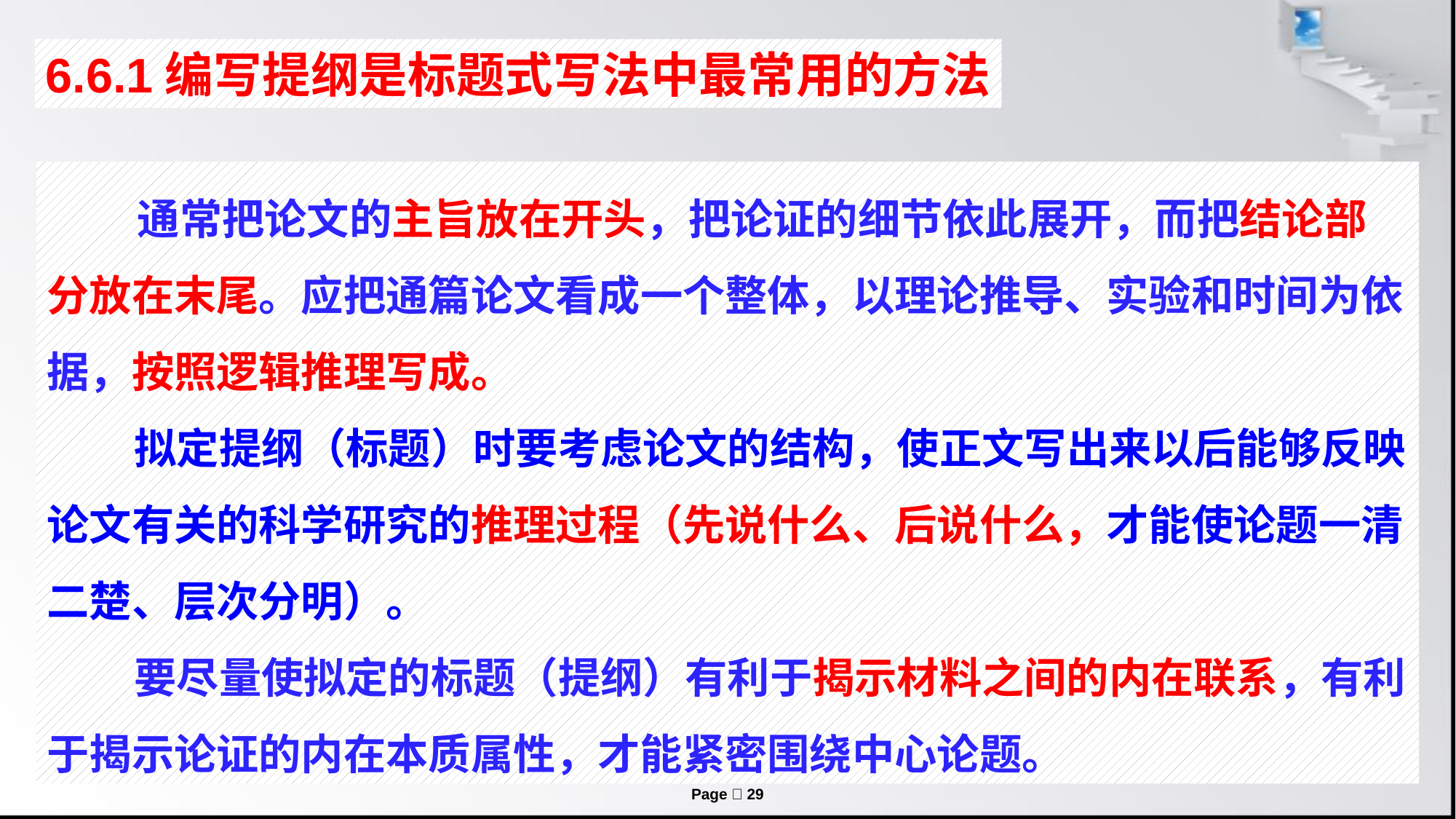

6.6.1编写提纲是标题式写法中最常用的方法
          通常把论文的主旨放在开头，把论证的细节依此展开，而把结论部分放在末尾。应把通篇论文看成一个整体，以理论推导、实验和时间为依据，按照逻辑推理写成。
        拟定提纲（标题）时要考虑论文的结构，使正文写出来以后能够反映论文有关的科学研究的推理过程（先说什么、后说什么，才能使论题一清二楚、层次分明）。
        要尽量使拟定的标题（提纲）有利于揭示材料之间的内在联系，有利于揭示论证的内在本质属性，才能紧密围绕中心论题。